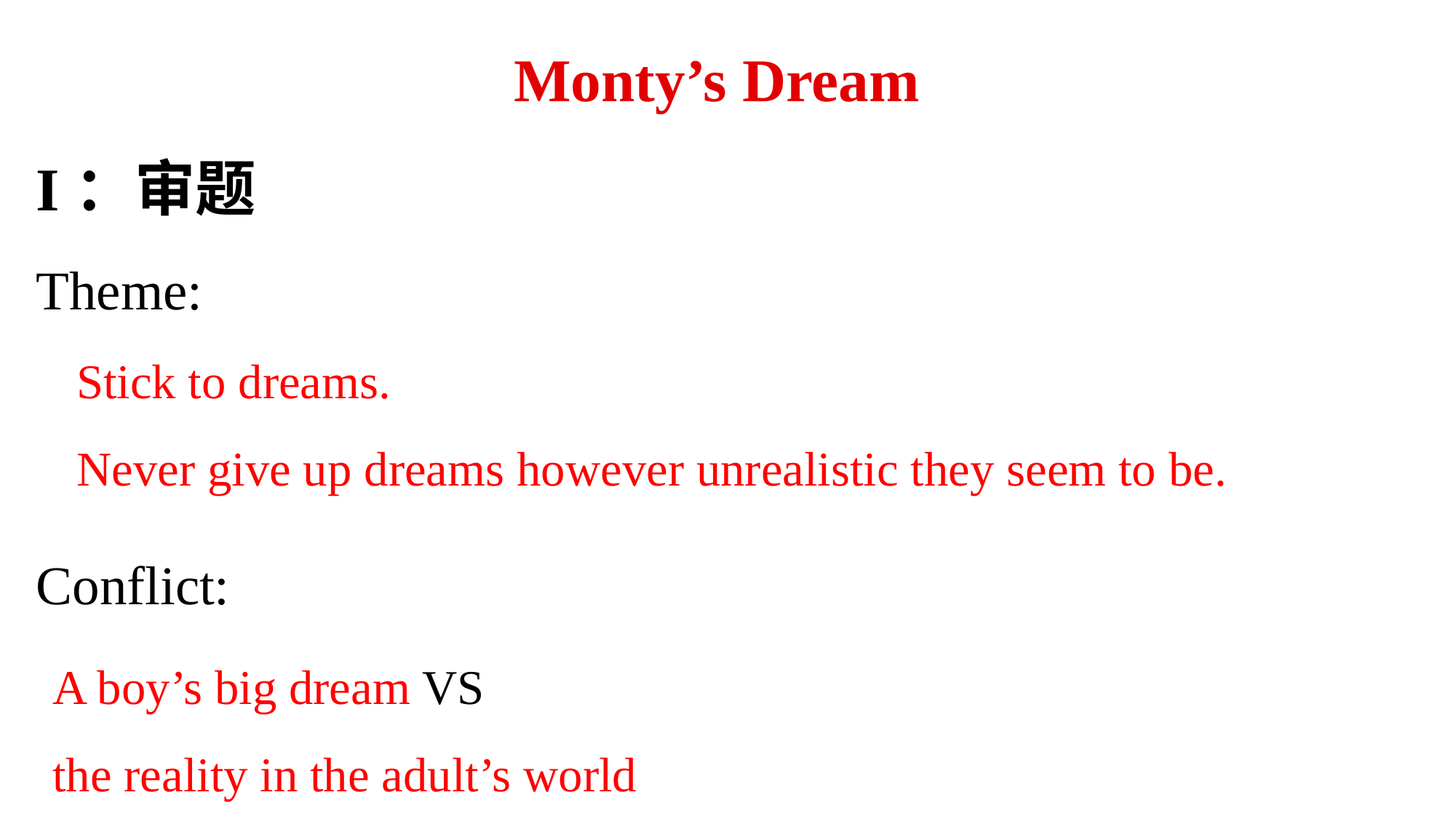

Monty’s Dream
I：审题
Theme:

Conflict:
Stick to dreams.
Never give up dreams however unrealistic they seem to be.
A boy’s big dream VS
the reality in the adult’s world